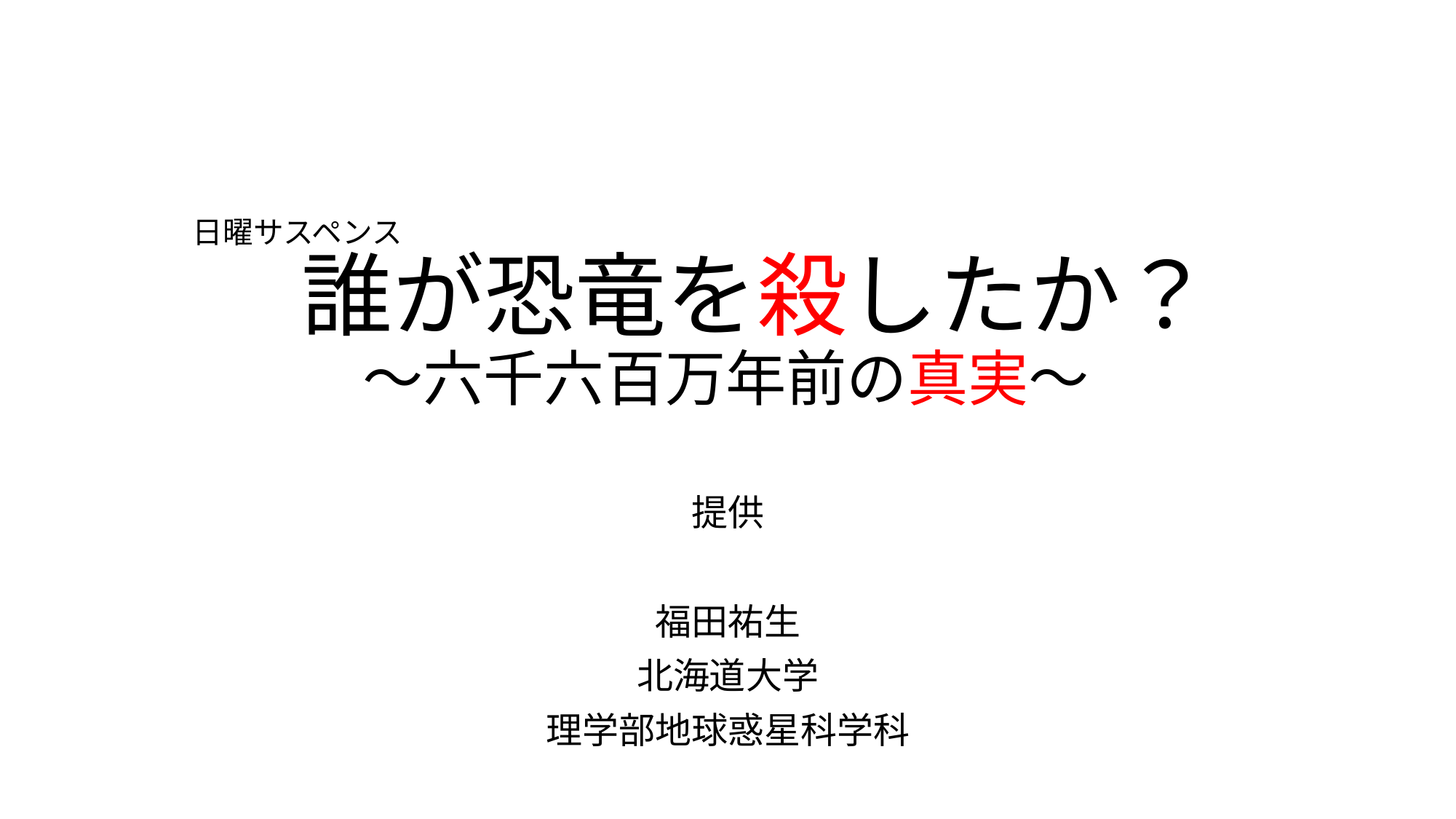

# 日曜サスペンス 誰が恐竜を殺したか？ 　〜六千六百万年前の真実〜

提供

福田祐生
北海道大学
理学部地球惑星科学科